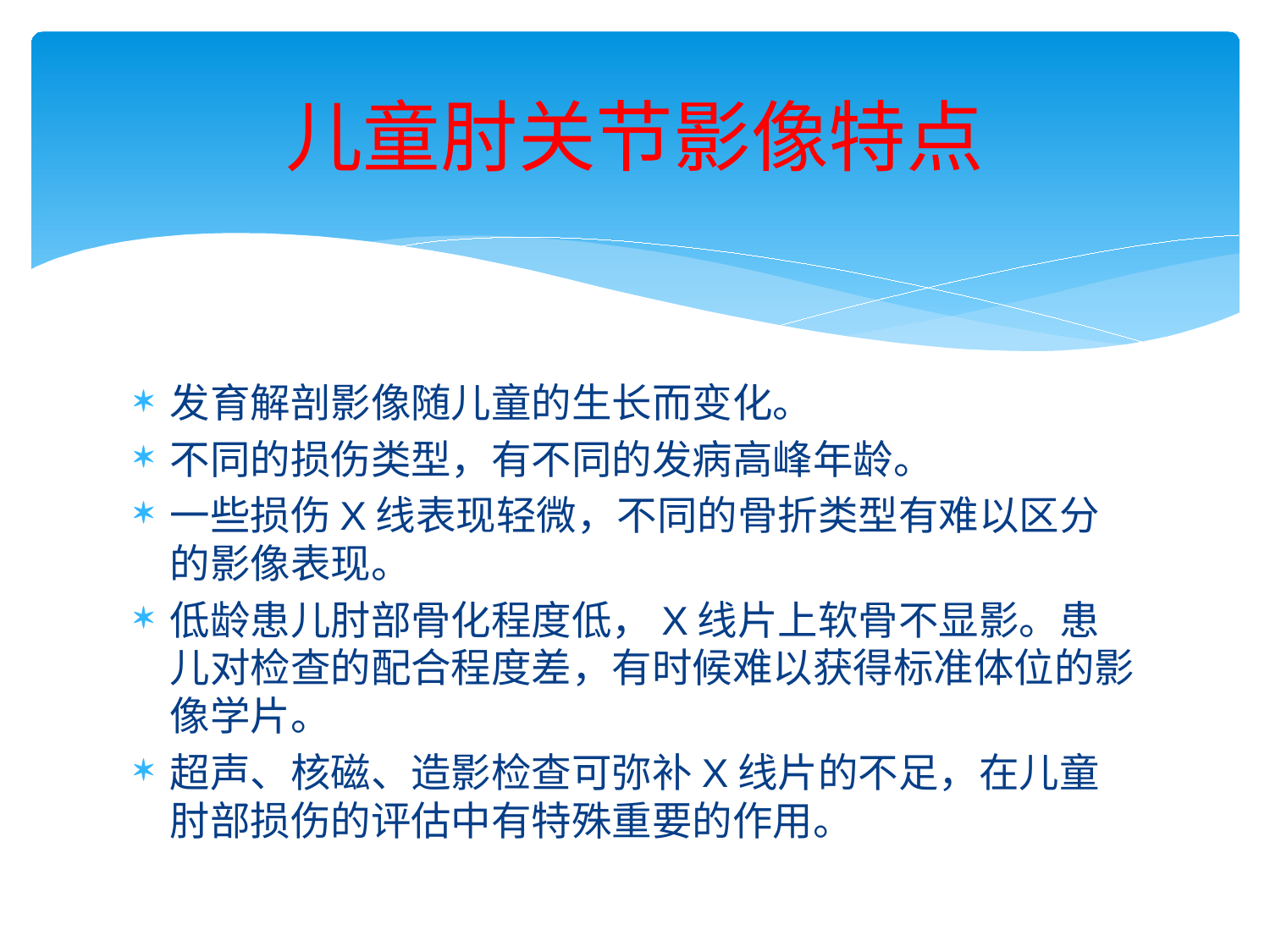

# 儿童肘关节影像特点
发育解剖影像随儿童的生长而变化。
不同的损伤类型，有不同的发病高峰年龄。
一些损伤X线表现轻微，不同的骨折类型有难以区分的影像表现。
低龄患儿肘部骨化程度低，X线片上软骨不显影。患儿对检查的配合程度差，有时候难以获得标准体位的影像学片。
超声、核磁、造影检查可弥补X线片的不足，在儿童肘部损伤的评估中有特殊重要的作用。